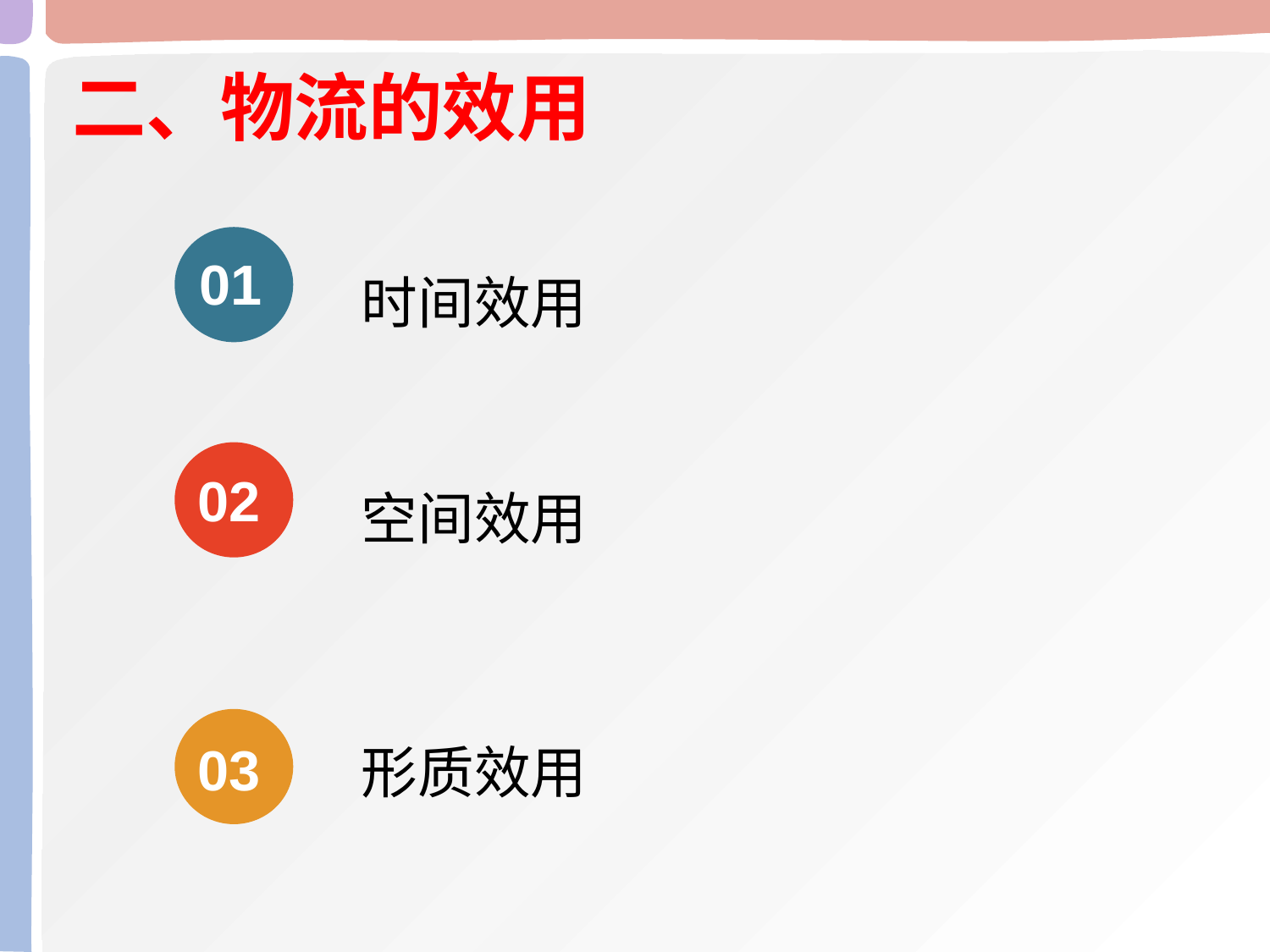

二、物流的效用

01

02

03
时间效用
空间效用
形质效用